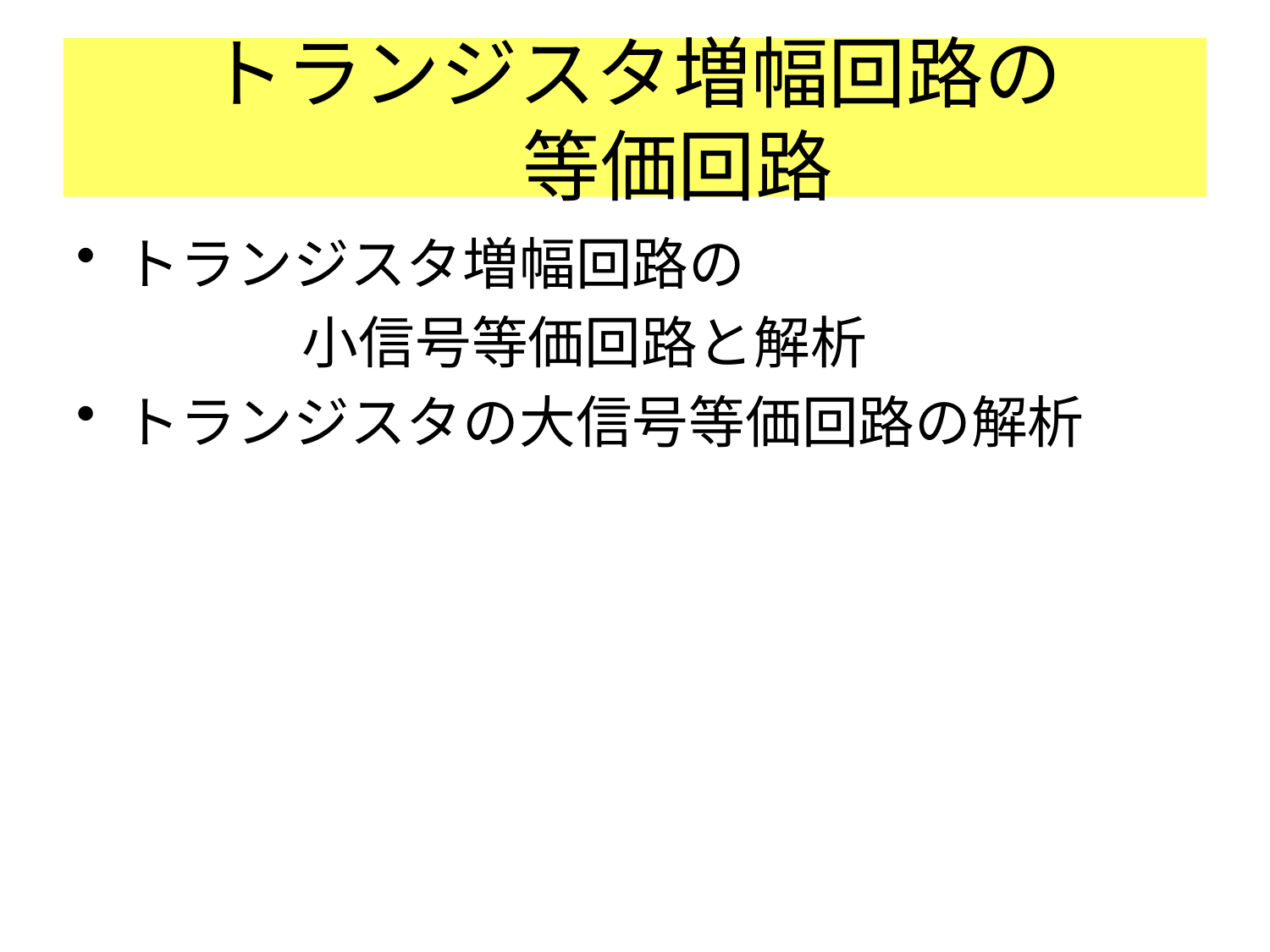

# トランジスタ増幅回路の 等価回路
トランジスタ増幅回路の
　　　　小信号等価回路と解析
トランジスタの大信号等価回路の解析